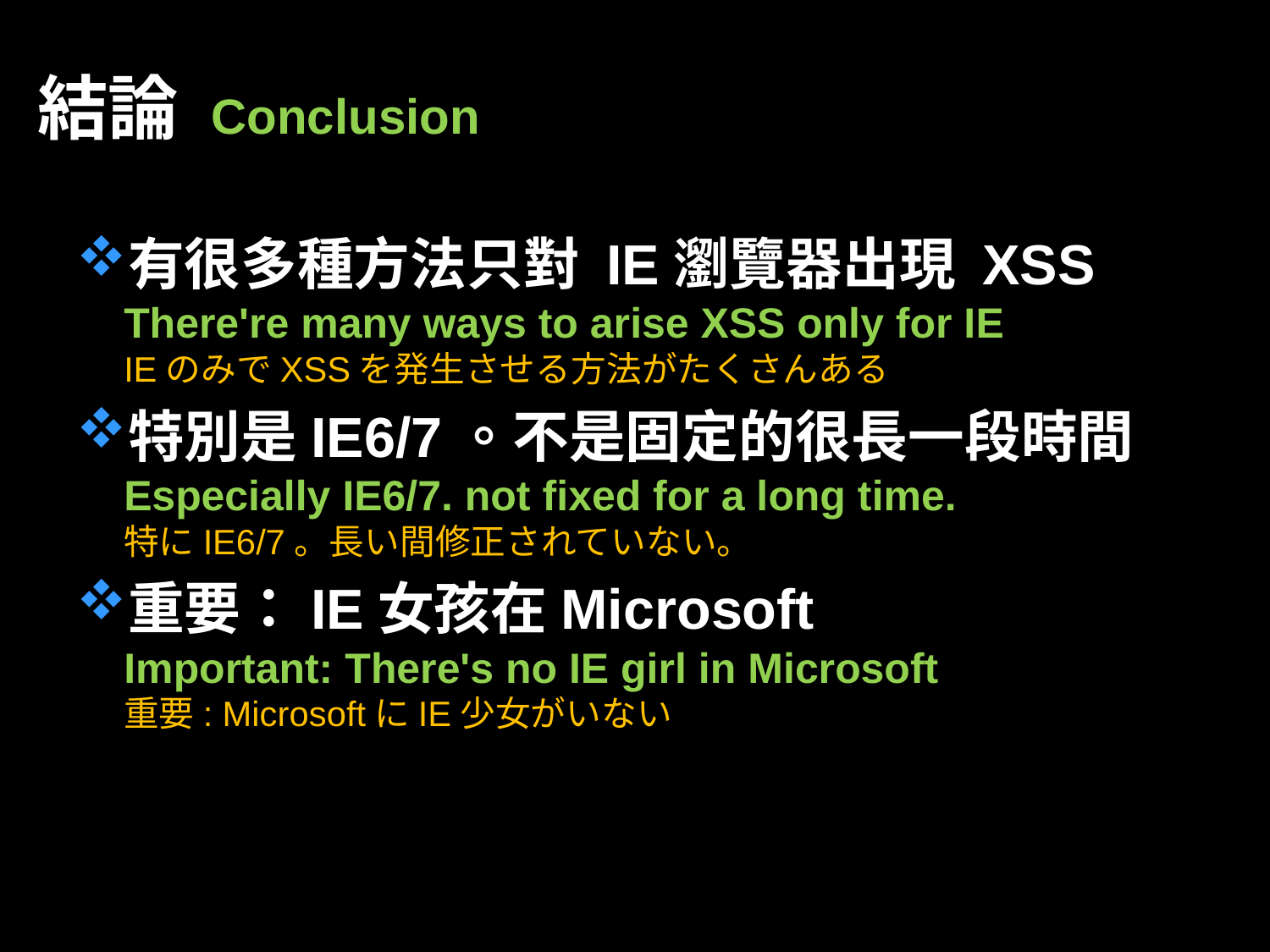

# 結論 Conclusion
有很多種方法只對 IE瀏覽器出現 XSS
There're many ways to arise XSS only for IE
IEのみでXSSを発生させる方法がたくさんある
特別是IE6/7。不是固定的很長一段時間
Especially IE6/7. not fixed for a long time.
特にIE6/7。長い間修正されていない。
重要：IE女孩在Microsoft
Important: There's no IE girl in Microsoft
重要: MicrosoftにIE少女がいない